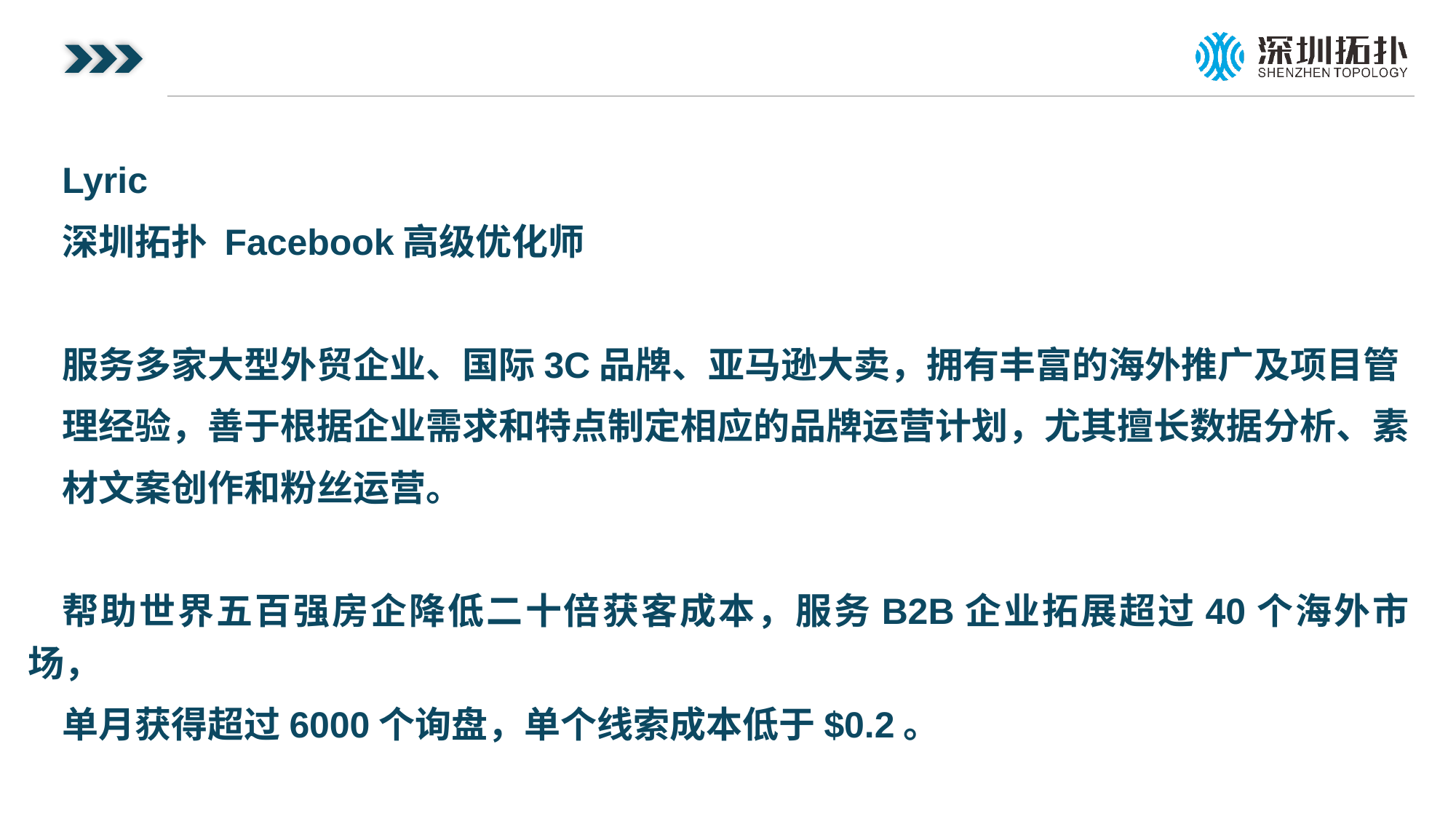

Lyric
深圳拓扑 Facebook高级优化师

服务多家大型外贸企业、国际3C品牌、亚马逊大卖，拥有丰富的海外推广及项目管
理经验，善于根据企业需求和特点制定相应的品牌运营计划，尤其擅长数据分析、素
材文案创作和粉丝运营。

帮助世界五百强房企降低二十倍获客成本，服务B2B企业拓展超过40个海外市场，
单月获得超过6000个询盘，单个线索成本低于$0.2。